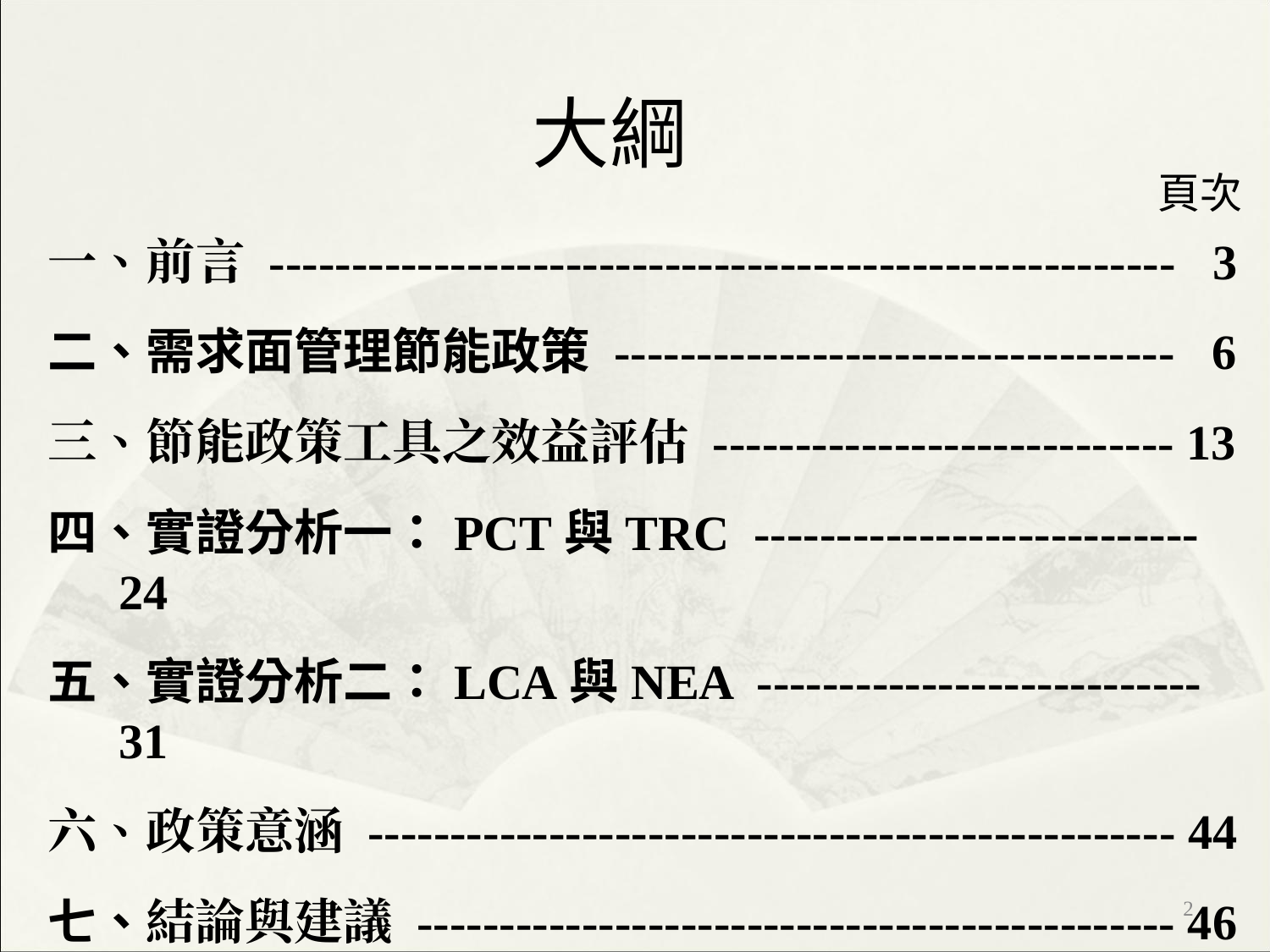

# 大綱
                                                                            頁次
一、前言 -------------------------------------------------------   3
二、需求面管理節能政策 ----------------------------------   6
三、節能政策工具之效益評估 ---------------------------- 13
四、實證分析一：PCT與TRC  --------------------------- 24
五、實證分析二：LCA與NEA  --------------------------- 31
六、政策意涵 ------------------------------------------------- 44
七、結論與建議 ---------------------------------------------- 46

2